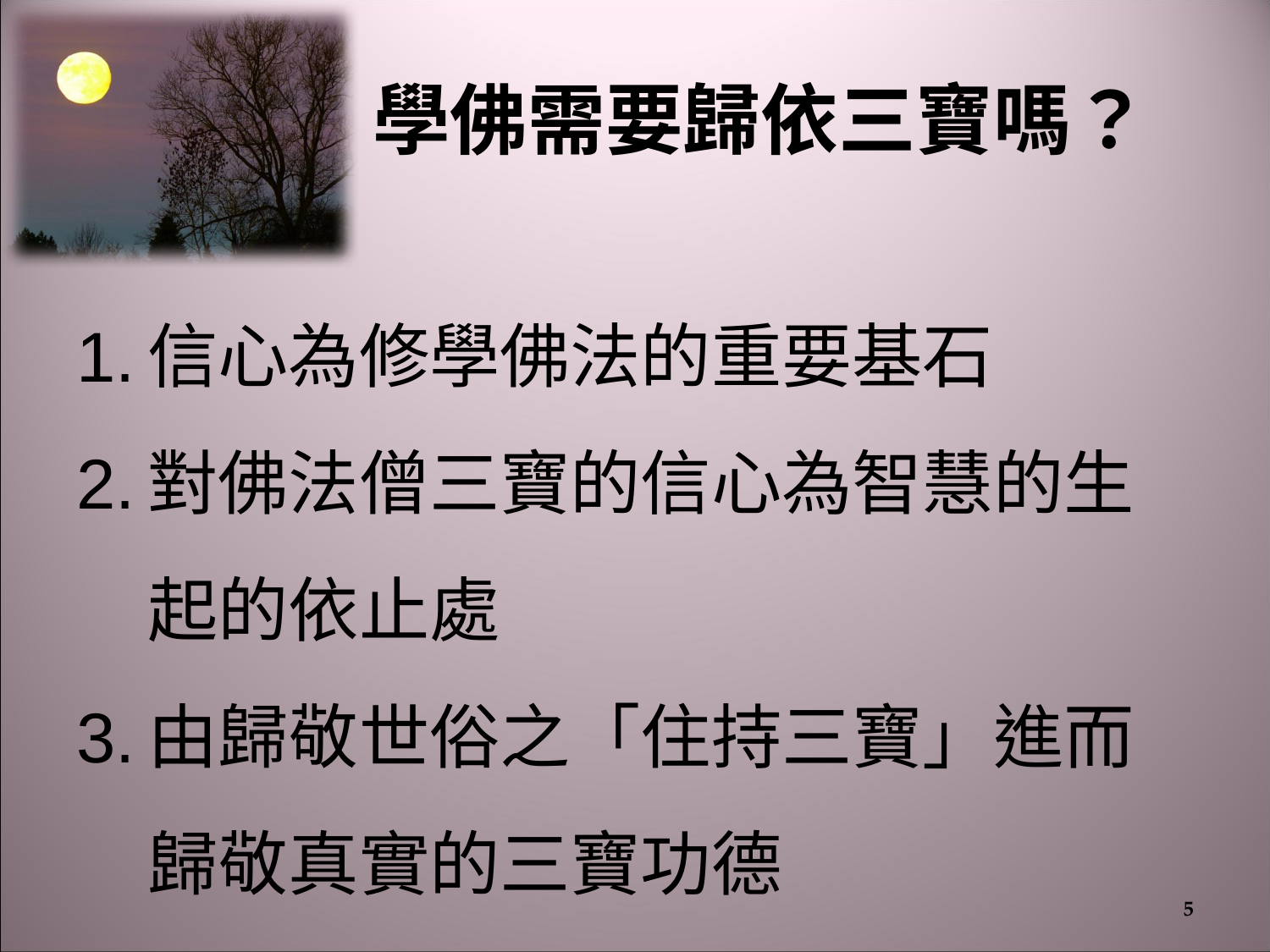

# 學佛需要歸依三寶嗎？
信心為修學佛法的重要基石
對佛法僧三寶的信心為智慧的生起的依止處
由歸敬世俗之「住持三寶」進而歸敬真實的三寶功德

5